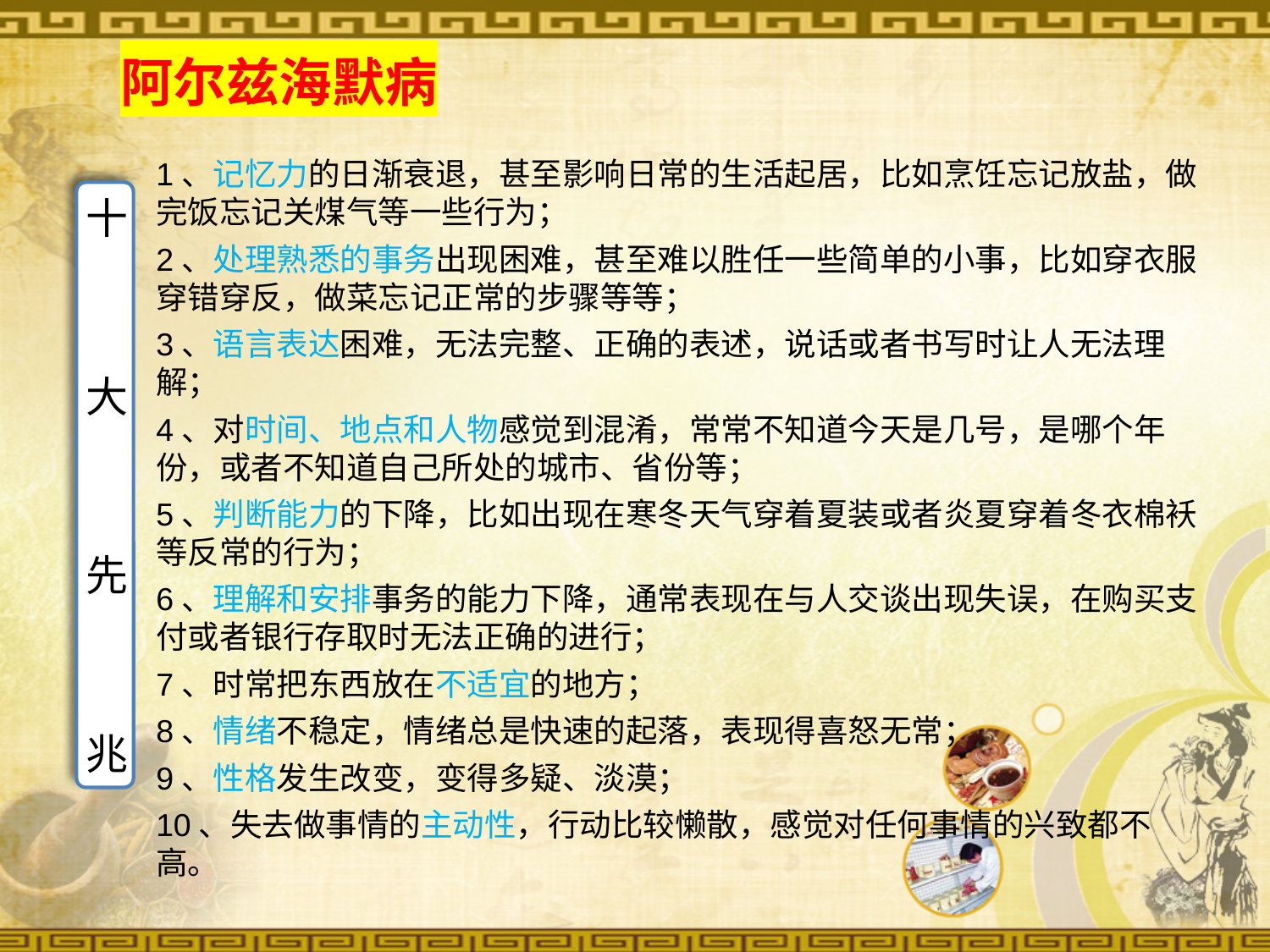

阿尔兹海默病
1、记忆力的日渐衰退，甚至影响日常的生活起居，比如烹饪忘记放盐，做完饭忘记关煤气等一些行为；
2、处理熟悉的事务出现困难，甚至难以胜任一些简单的小事，比如穿衣服穿错穿反，做菜忘记正常的步骤等等；
3、语言表达困难，无法完整、正确的表述，说话或者书写时让人无法理解；
4、对时间、地点和人物感觉到混淆，常常不知道今天是几号，是哪个年份，或者不知道自己所处的城市、省份等；
5、判断能力的下降，比如出现在寒冬天气穿着夏装或者炎夏穿着冬衣棉袄等反常的行为；
6、理解和安排事务的能力下降，通常表现在与人交谈出现失误，在购买支付或者银行存取时无法正确的进行；
7、时常把东西放在不适宜的地方；
8、情绪不稳定，情绪总是快速的起落，表现得喜怒无常；
9、性格发生改变，变得多疑、淡漠；
10、失去做事情的主动性，行动比较懒散，感觉对任何事情的兴致都不高。
十

大

先

兆